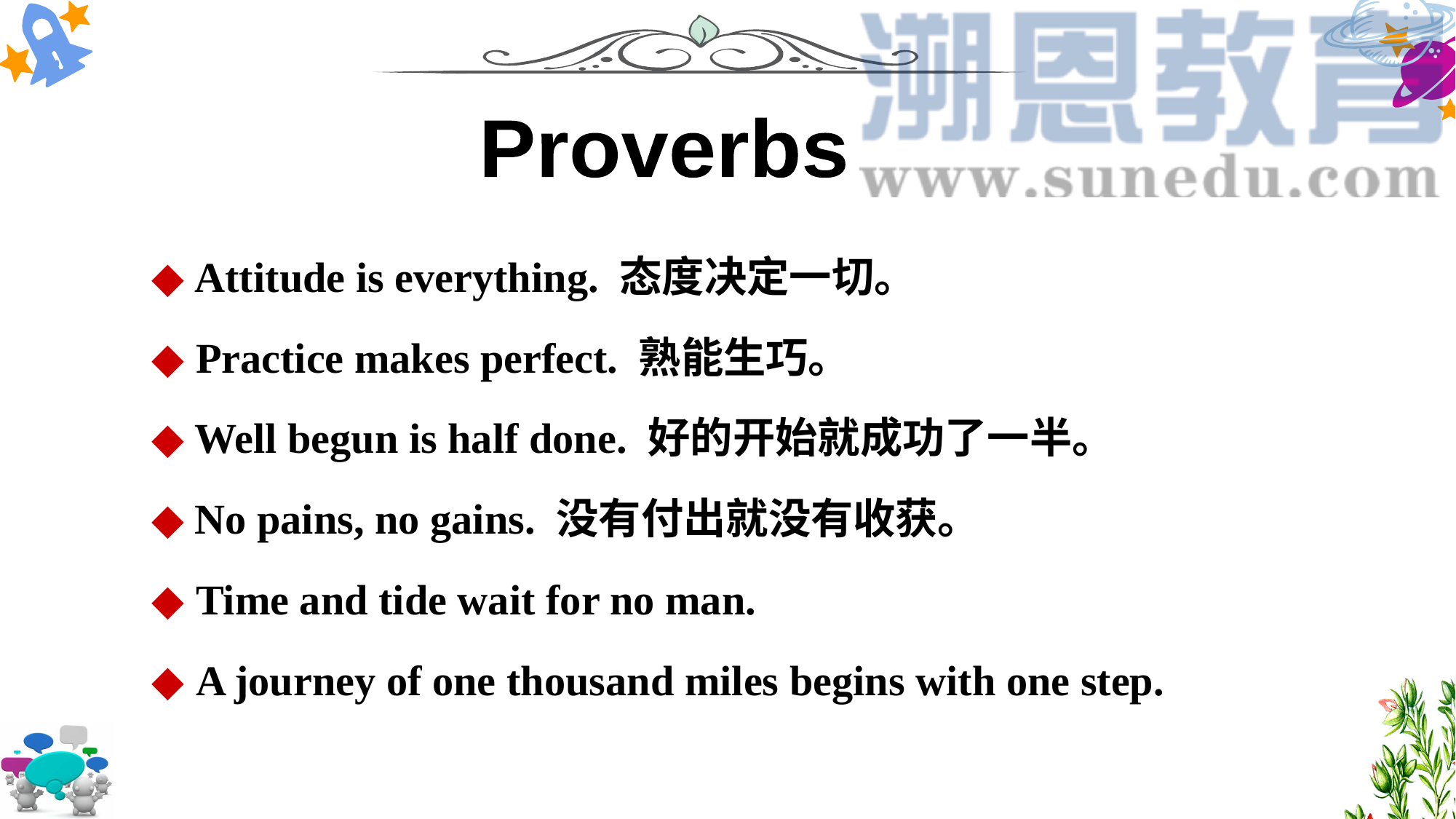

Proverbs
◆ Attitude is everything. 态度决定一切。
◆ Practice makes perfect. 熟能生巧。
◆ Well begun is half done. 好的开始就成功了一半。
◆ No pains, no gains. 没有付出就没有收获。
◆ Time and tide wait for no man.
◆ A journey of one thousand miles begins with one step.